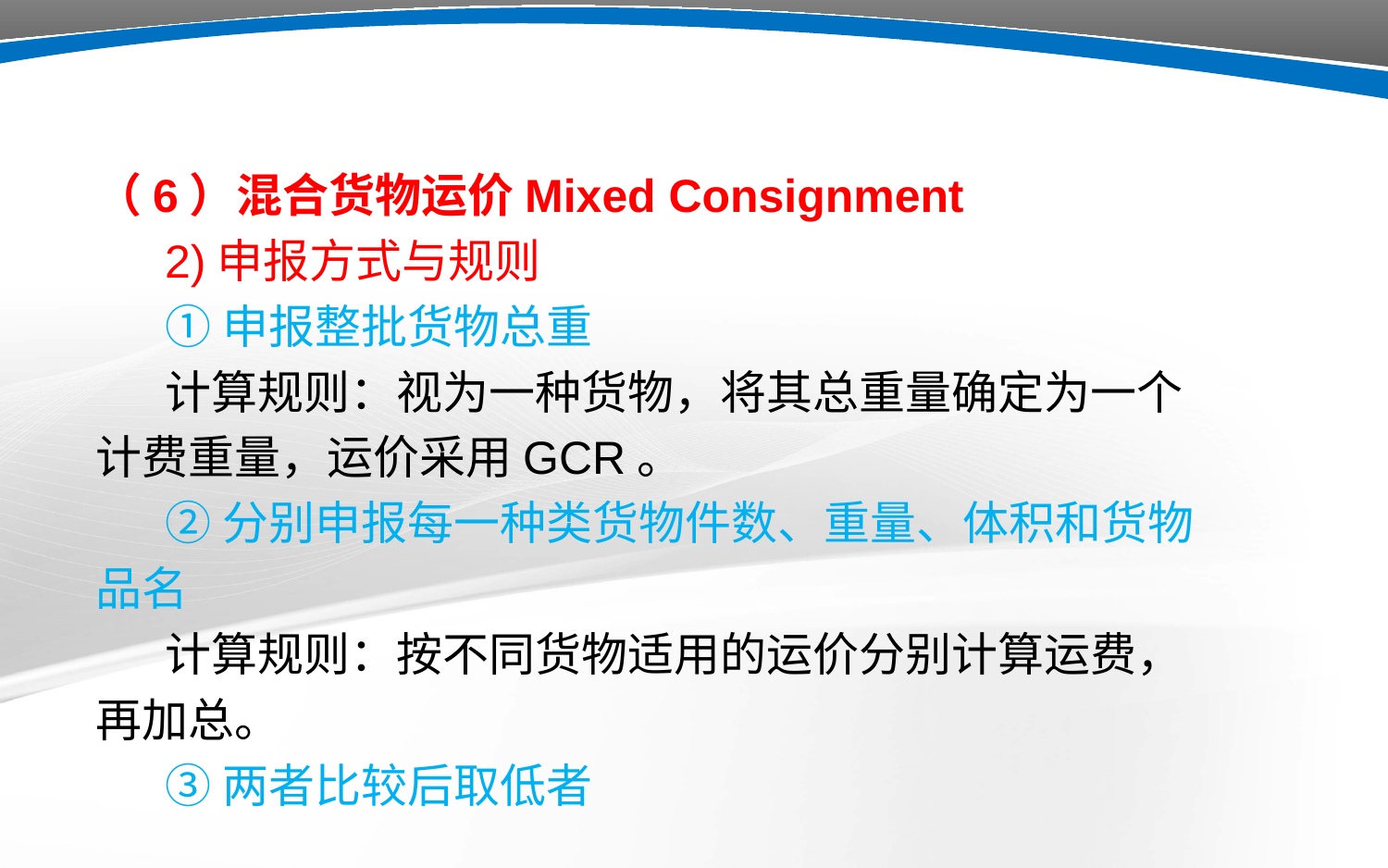

（6）混合货物运价Mixed Consignment
2)申报方式与规则
①申报整批货物总重
计算规则：视为一种货物，将其总重量确定为一个计费重量，运价采用GCR。
②分别申报每一种类货物件数、重量、体积和货物品名
计算规则：按不同货物适用的运价分别计算运费，再加总。
③两者比较后取低者